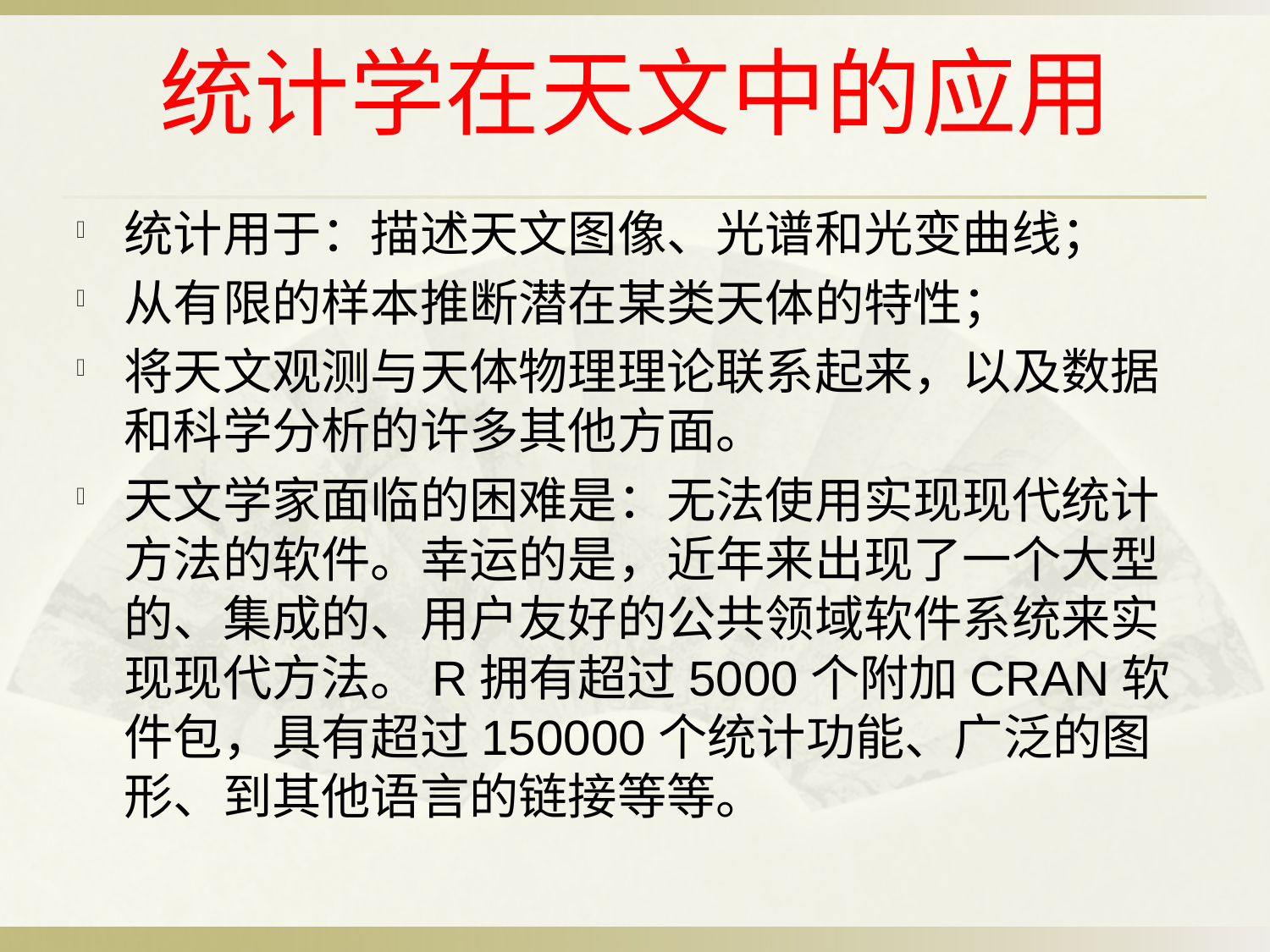

# 统计学在天文中的应用
统计用于：描述天文图像、光谱和光变曲线；
从有限的样本推断潜在某类天体的特性；
将天文观测与天体物理理论联系起来，以及数据和科学分析的许多其他方面。
天文学家面临的困难是：无法使用实现现代统计方法的软件。幸运的是，近年来出现了一个大型的、集成的、用户友好的公共领域软件系统来实现现代方法。R拥有超过5000个附加CRAN软件包，具有超过150000个统计功能、广泛的图形、到其他语言的链接等等。